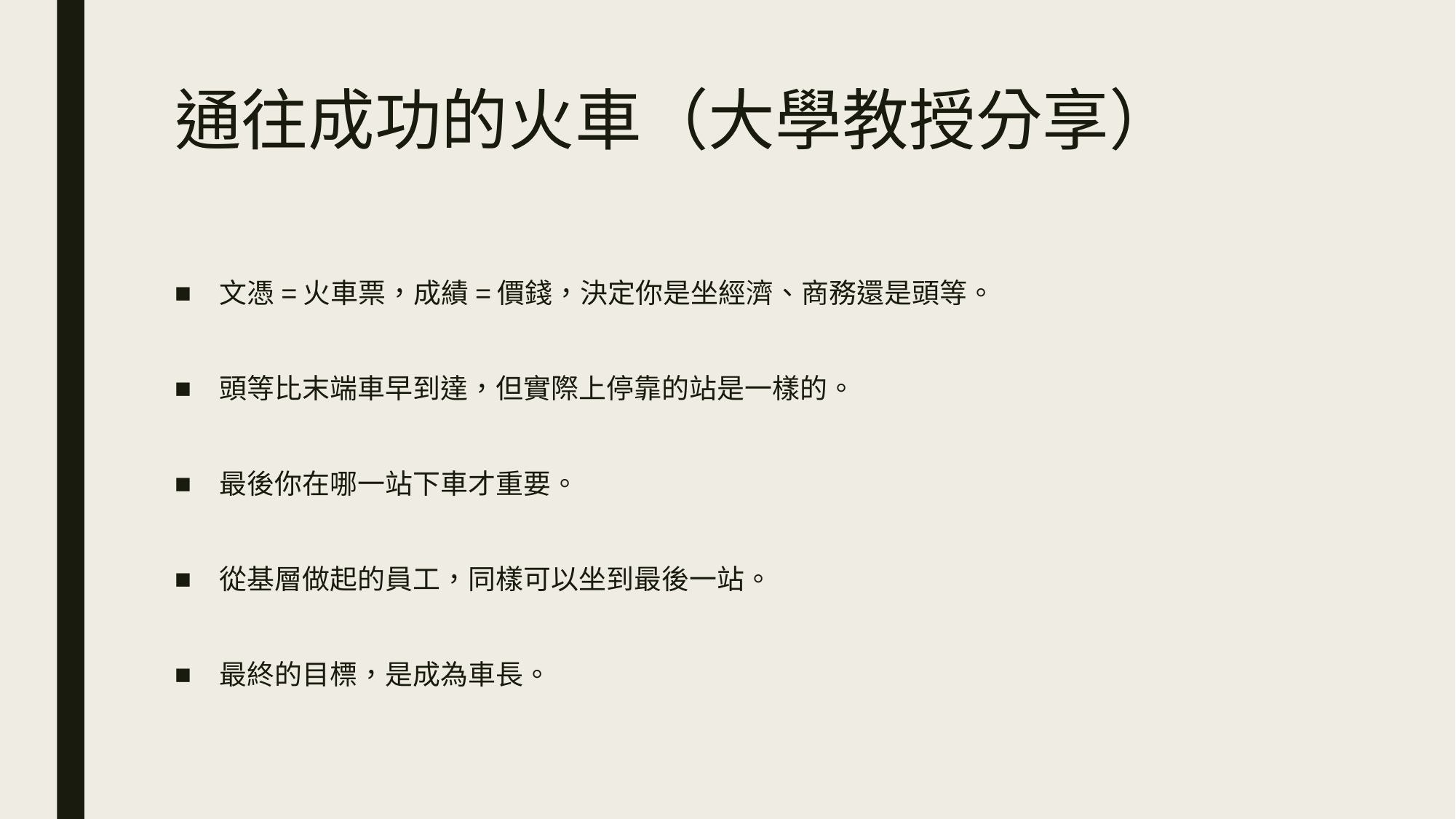

# 通往成功的火車（大學教授分享）
文憑=火車票，成績=價錢，決定你是坐經濟、商務還是頭等。

頭等比末端車早到達，但實際上停靠的站是一樣的。

最後你在哪一站下車才重要。

從基層做起的員工，同樣可以坐到最後一站。

最終的目標，是成為車長。